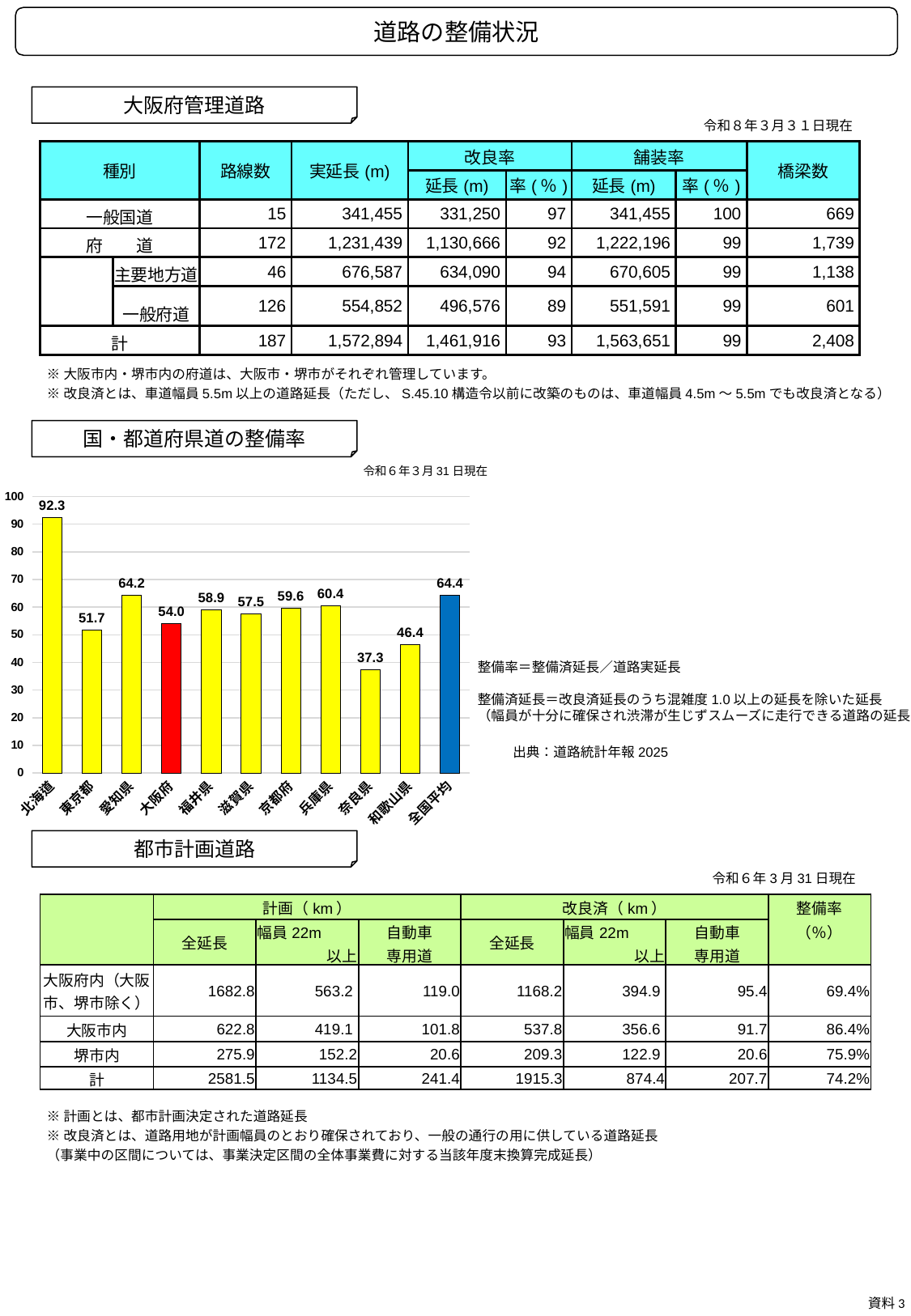

道路の整備状況
大阪府管理道路
令和８年３月３１日現在
| 種別 |  | 路線数 | 実延長(m) | 改良率 |  | 舗装率 |  | 橋梁数 |
| --- | --- | --- | --- | --- | --- | --- | --- | --- |
|  |  |  |  | 延長(m) | 率(％) | 延長(m) | 率(％) |  |
| 一般国道 |  | 15 | 341,455 | 331,250 | 97 | 341,455 | 100 | 669 |
| 府　　道 |  | 172 | 1,231,439 | 1,130,666 | 92 | 1,222,196 | 99 | 1,739 |
|  | 主要地方道 | 46 | 676,587 | 634,090 | 94 | 670,605 | 99 | 1,138 |
|  | 一般府道 | 126 | 554,852 | 496,576 | 89 | 551,591 | 99 | 601 |
| 計 |  | 187 | 1,572,894 | 1,461,916 | 93 | 1,563,651 | 99 | 2,408 |
※大阪市内・堺市内の府道は、大阪市・堺市がそれぞれ管理しています。
※改良済とは、車道幅員5.5m以上の道路延長（ただし、S.45.10構造令以前に改築のものは、車道幅員4.5m～5.5mでも改良済となる）
国・都道府県道の整備率
令和６年３月31日現在

### Chart

| Category |  |
|---|---|
| 北海道 | 92.3 |
| 東京都 | 51.7 |
| 愛知県 | 64.2 |
| 大阪府 | 54.0 |
| 福井県 | 58.9 |
| 滋賀県 | 57.5 |
| 京都府 | 59.6 |
| 兵庫県 | 60.4 |
| 奈良県 | 37.3 |
| 和歌山県 | 46.4 |
| 全国平均 | 64.4 |
整備率＝整備済延長／道路実延長

整備済延長＝改良済延長のうち混雑度1.0以上の延長を除いた延長
（幅員が十分に確保され渋滞が生じずスムーズに走行できる道路の延長）

出典：道路統計年報2025
都市計画道路
令和６年3月31日現在
|  | 計画（km） |  |  | 改良済（km） |  |  | 整備率 |
| --- | --- | --- | --- | --- | --- | --- | --- |
|  | 全延長 | 幅員22m | 自動車 | 全延長 | 幅員22m | 自動車 | （％） |
|  |  | 以上 | 専用道 |  | 以上 | 専用道 |  |
| 大阪府内（大阪市、堺市除く） | 1682.8 | 563.2 | 119.0 | 1168.2 | 394.9 | 95.4 | 69.4% |
| 大阪市内 | 622.8 | 419.1 | 101.8 | 537.8 | 356.6 | 91.7 | 86.4% |
| 堺市内 | 275.9 | 152.2 | 20.6 | 209.3 | 122.9 | 20.6 | 75.9% |
| 計 | 2581.5 | 1134.5 | 241.4 | 1915.3 | 874.4 | 207.7 | 74.2% |
※計画とは、都市計画決定された道路延長
※改良済とは、道路用地が計画幅員のとおり確保されており、一般の通行の用に供している道路延長
（事業中の区間については、事業決定区間の全体事業費に対する当該年度末換算完成延長）

資料3